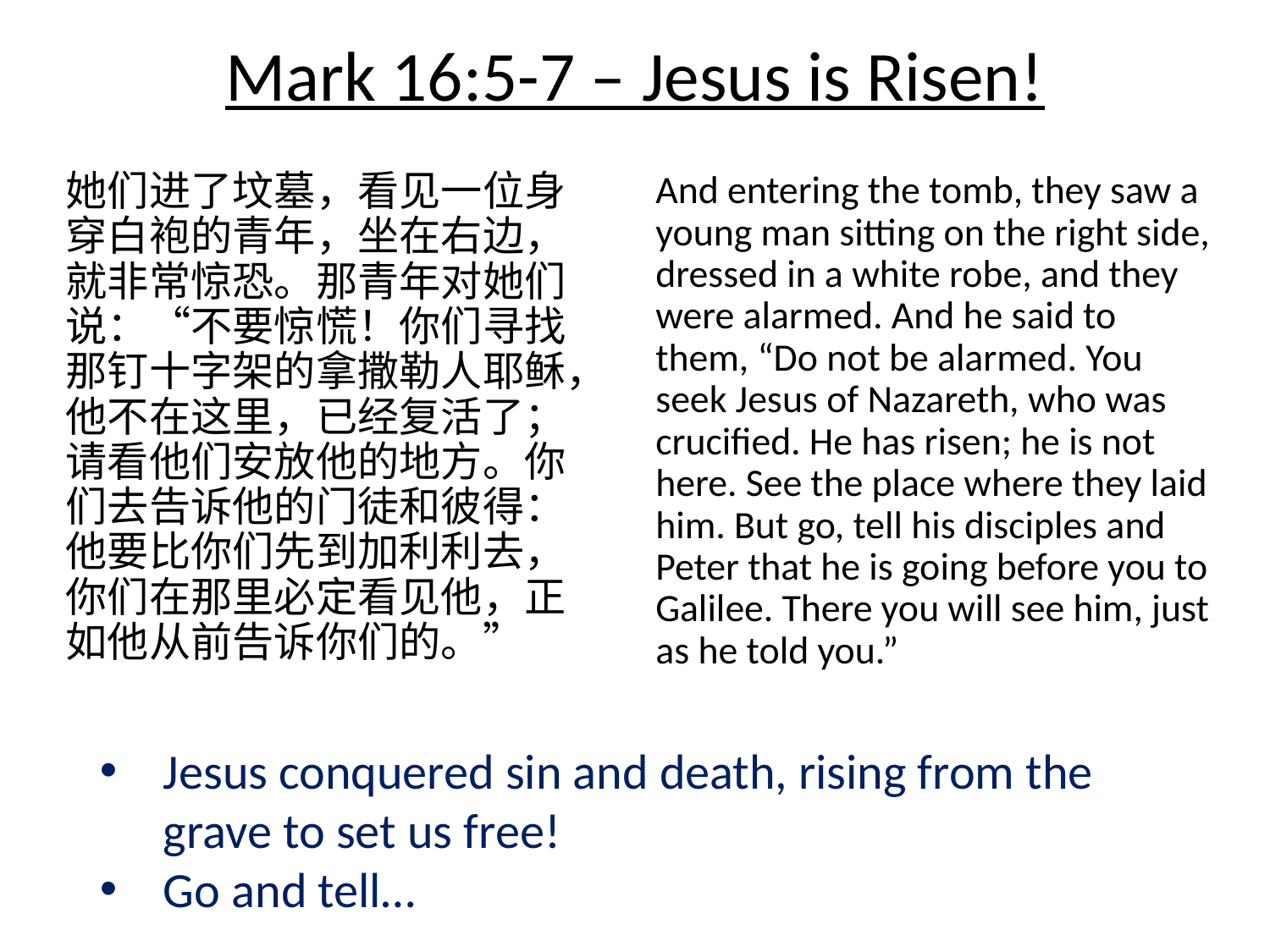

# Mark 16:5-7 – Jesus is Risen!
她们进了坟墓，看见一位身穿白袍的青年，坐在右边，就非常惊恐。那青年对她们说：“不要惊慌！你们寻找那钉十字架的拿撒勒人耶稣，他不在这里，已经复活了；请看他们安放他的地方。你们去告诉他的门徒和彼得：他要比你们先到加利利去，你们在那里必定看见他，正如他从前告诉你们的。”
And entering the tomb, they saw a young man sitting on the right side, dressed in a white robe, and they were alarmed. And he said to them, “Do not be alarmed. You seek Jesus of Nazareth, who was crucified. He has risen; he is not here. See the place where they laid him. But go, tell his disciples and Peter that he is going before you to Galilee. There you will see him, just as he told you.”
Jesus conquered sin and death, rising from the grave to set us free!
Go and tell…